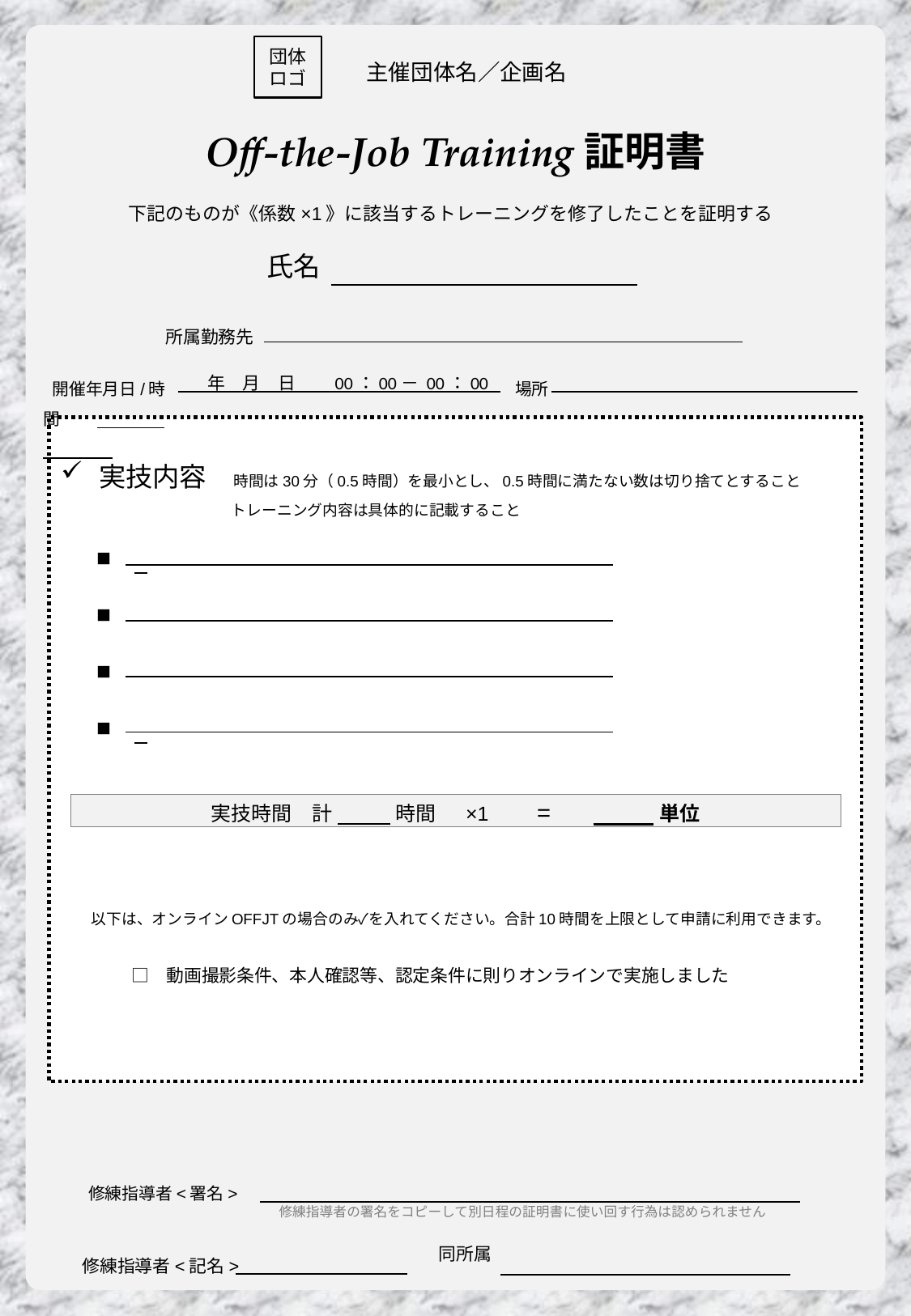

団体ロゴ
　主催団体名／企画名
Off-the-Job Training証明書
下記のものが《係数×1》に該当するトレーニングを修了したことを証明する.

氏名

所属勤務先

.開催年月日/時間
場所
　年　月　日　　00：00－ 00：00

実技内容　時間は30分（0.5時間）を最小とし、0.5時間に満たない数は切り捨てとすること
　　　　　　　　　　　 トレーニング内容は具体的に記載すること

　　以下は、オンラインOFFJTの場合のみ✓を入れてください。合計10時間を上限として申請に利用できます。

　　　　　　□　動画撮影条件、本人確認等、認定条件に則りオンラインで実施しました

実技時間　計 　 　 時間　 ×1  　=  　　 　 単位
修練指導者<署名>　　　　　　　　　　　　　　　　　　　　　　　　　　　　　　.
修練指導者の署名をコピーして別日程の証明書に使い回す行為は認められません.
同所属

修練指導者<記名>